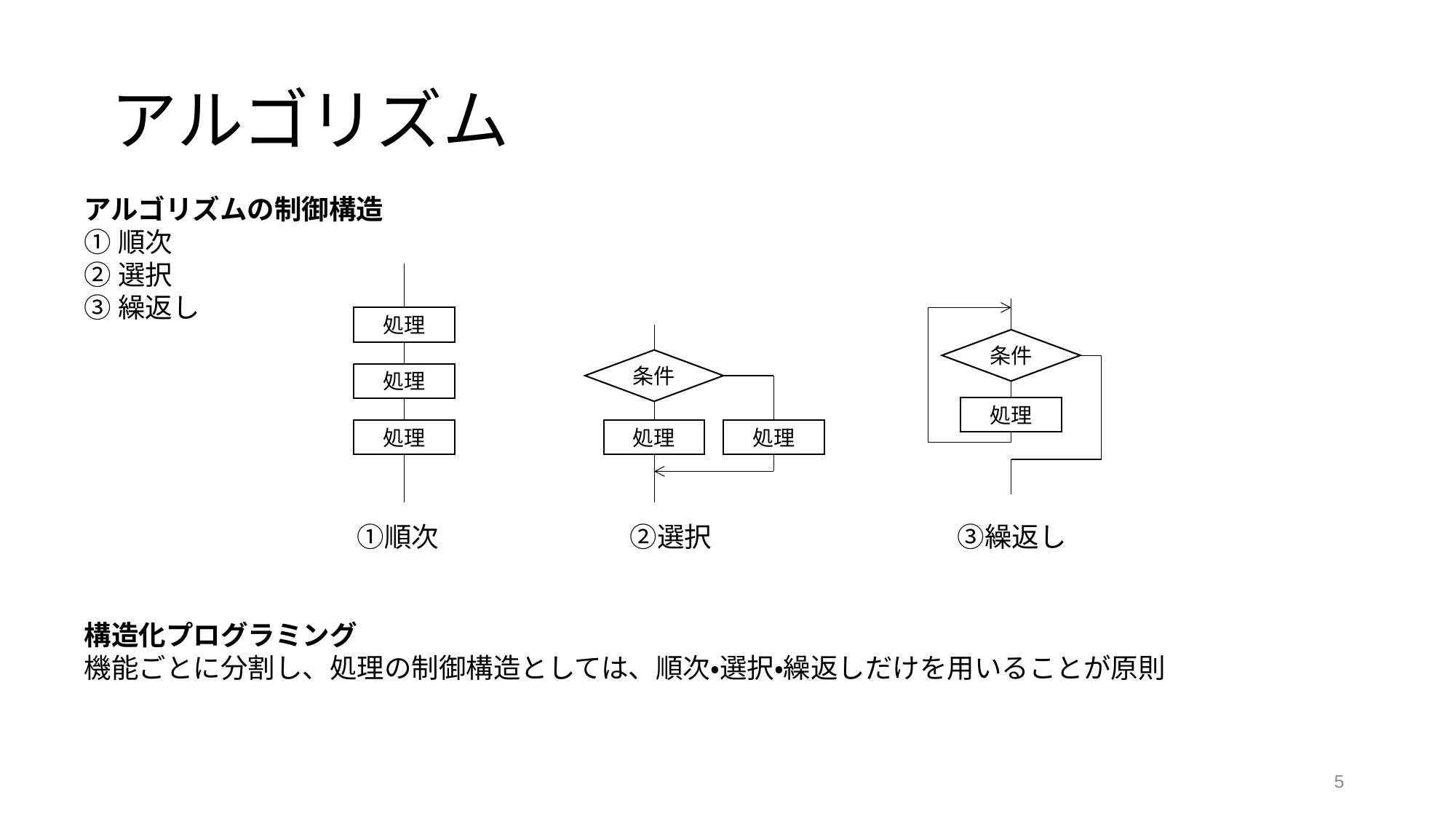

# アルゴリズム
アルゴリズムの制御構造
①順次
②選択
③繰返し

　　　　　　　　　　①順次　　　　　　　②選択　　　　　　　　　③繰返し

構造化プログラミング
機能ごとに分割し、処理の制御構造としては、順次・選択・繰返しだけを用いることが原則

条件
処理
処理
条件
処理
処理
処理
処理

5